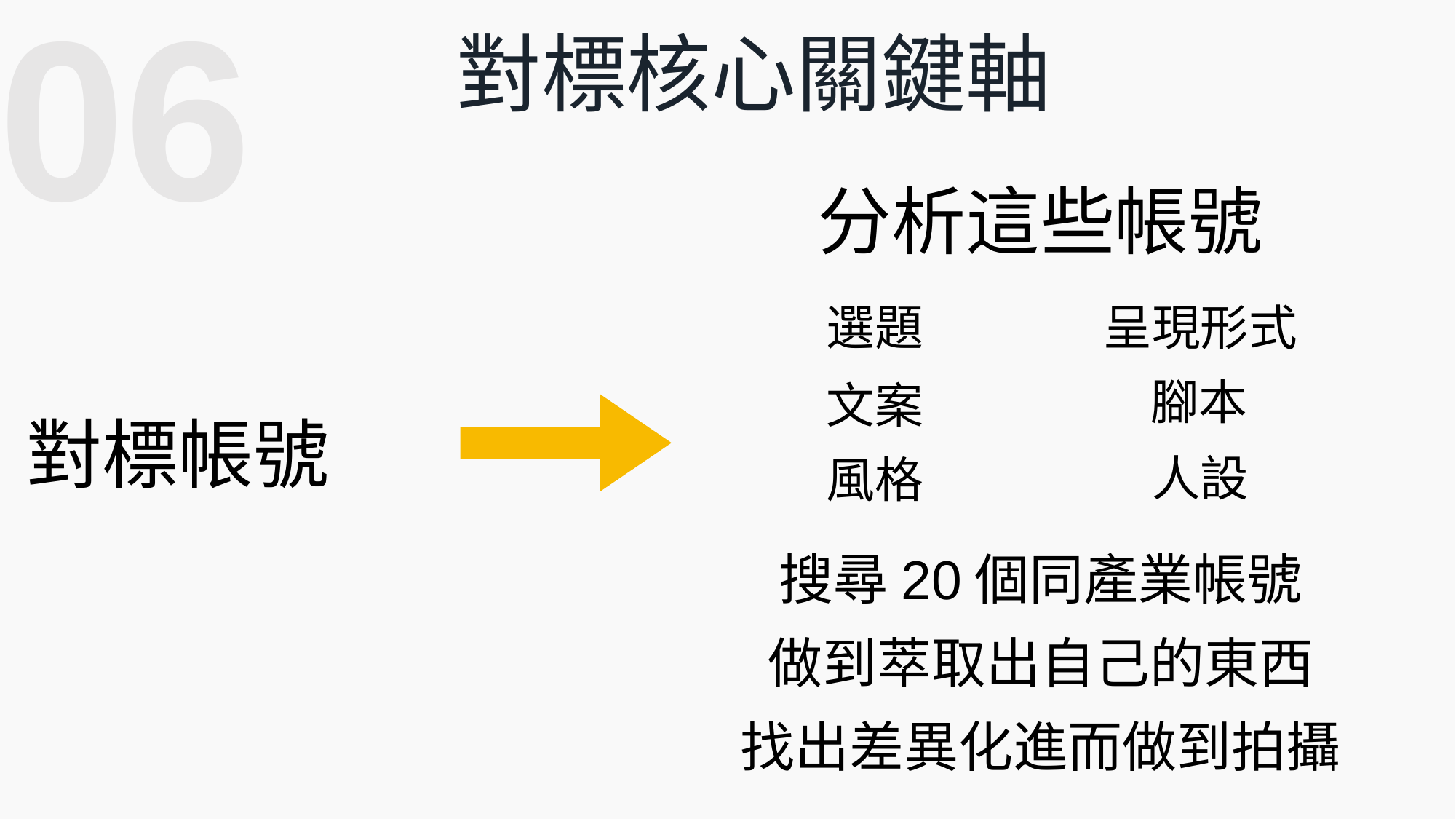

06
對標核心關鍵軸
64
分析這些帳號
選題
呈現形式
腳本
文案

對標帳號
人設
風格
搜尋20個同產業帳號
做到萃取出自己的東西
找出差異化進而做到拍攝
、